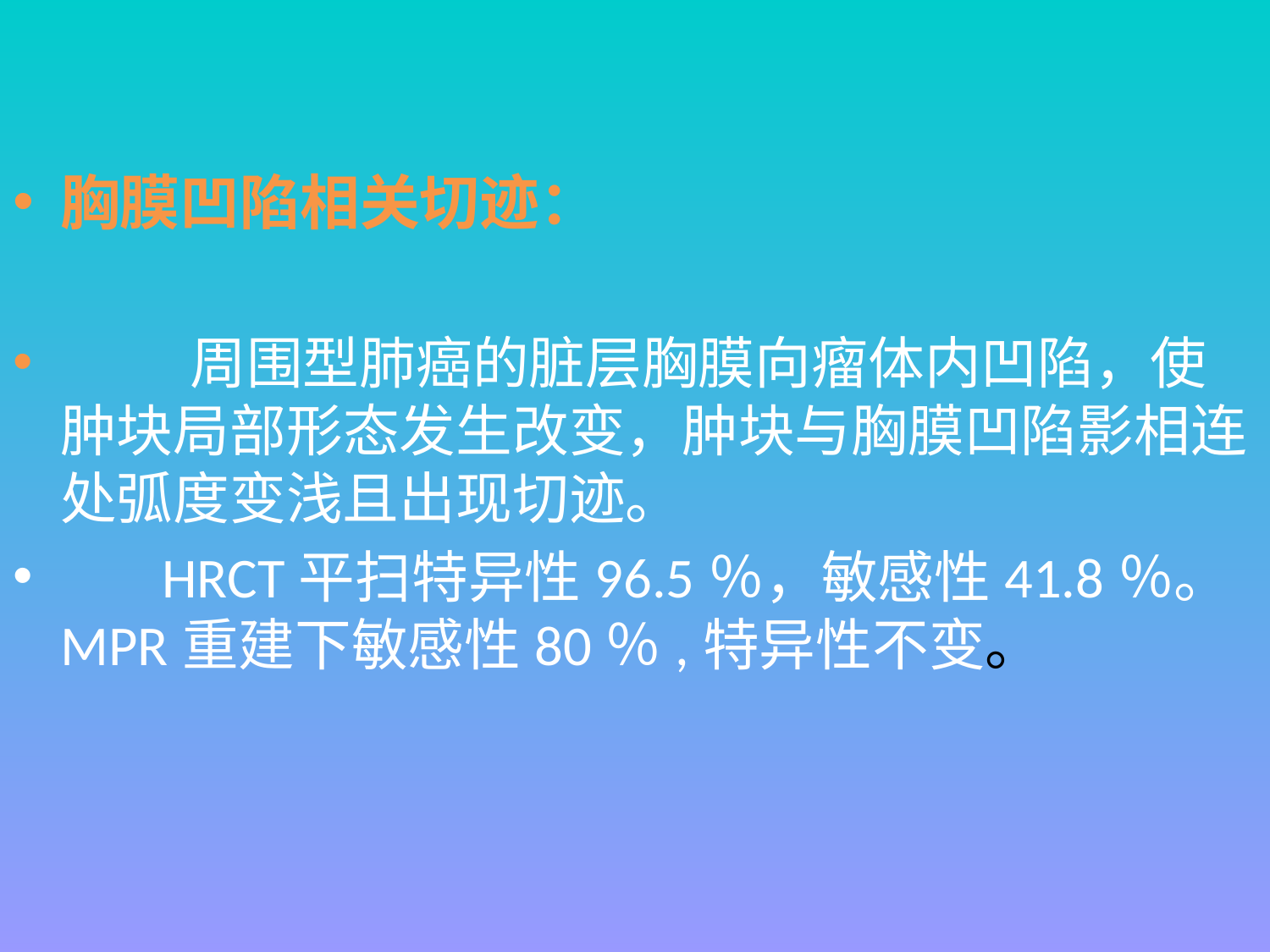

胸膜凹陷相关切迹：

         周围型肺癌的脏层胸膜向瘤体内凹陷，使肿块局部形态发生改变，肿块与胸膜凹陷影相连处弧度变浅且出现切迹。
        HRCT平扫特异性96.5％，敏感性41.8％。MPR重建下敏感性80％,特异性不变。